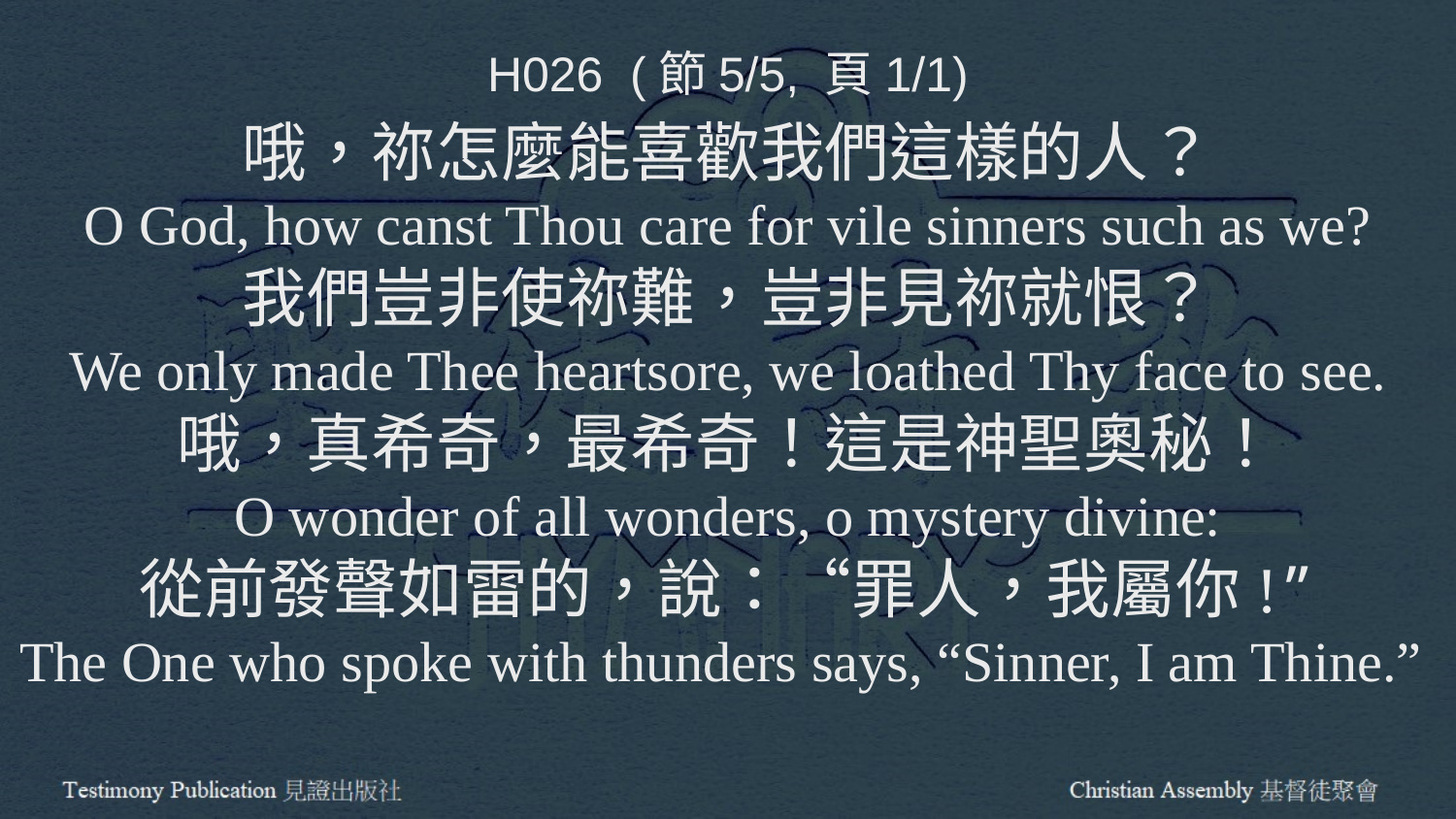

H026  (節5/5, 頁1/1)
哦，祢怎麼能喜歡我們這樣的人？
O God, how canst Thou care for vile sinners such as we?
我們豈非使祢難，豈非見祢就恨？
We only made Thee heartsore, we loathed Thy face to see.
哦，真希奇，最希奇！這是神聖奧秘！
O wonder of all wonders, o mystery divine:
從前發聲如雷的，說：“罪人，我屬你!”
The One who spoke with thunders says, “Sinner, I am Thine.”